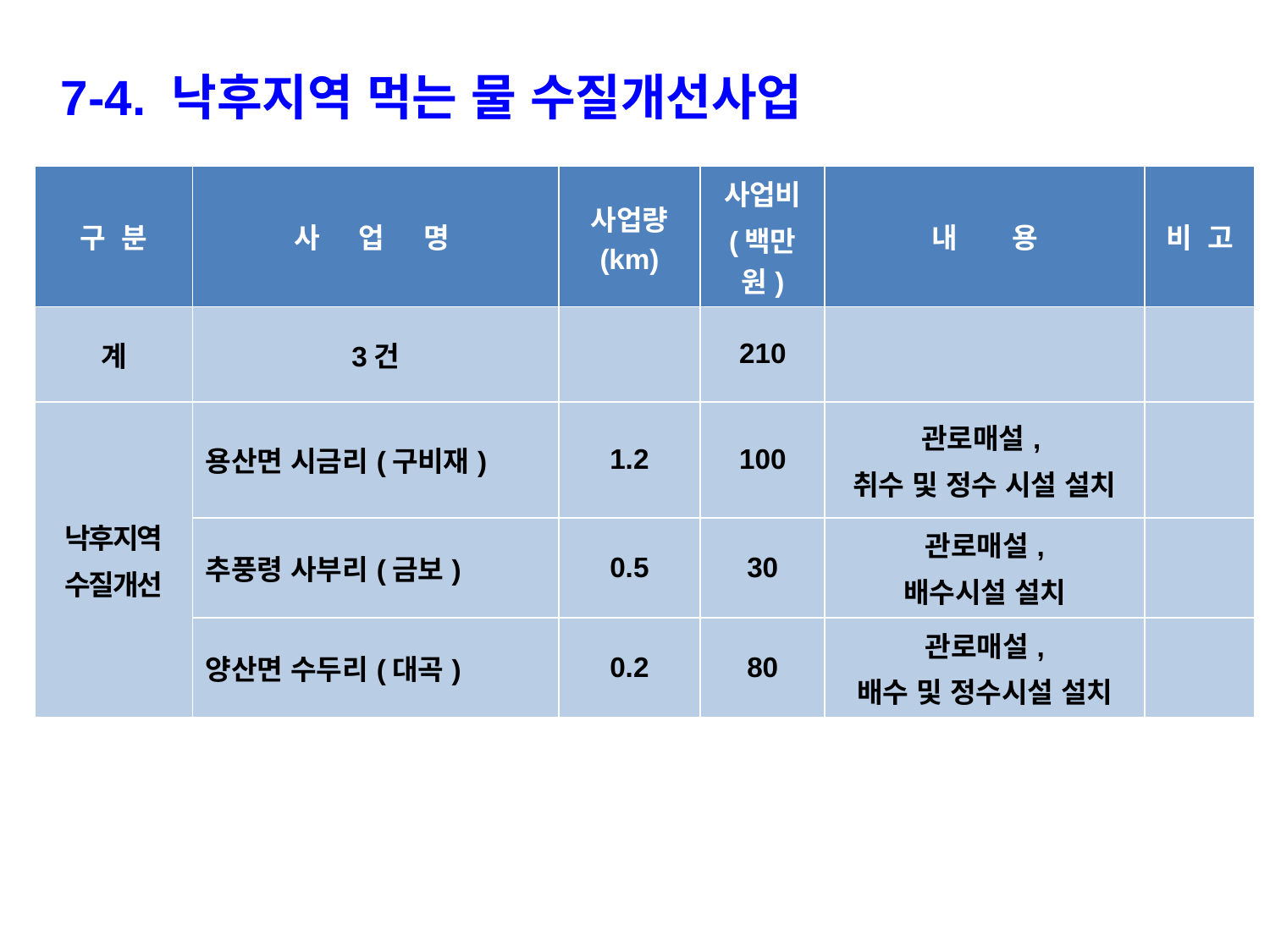

7-4. 낙후지역 먹는 물 수질개선사업
| 구 분 | 사 업 명 | 사업량 (km) | 사업비 (백만원) | 내 용 | 비 고 |
| --- | --- | --- | --- | --- | --- |
| 계 | 3건 |  | 210 |  |  |
| 낙후지역 수질개선 | 용산면 시금리(구비재) | 1.2 | 100 | 관로매설, 취수 및 정수 시설 설치 |  |
|  | 추풍령 사부리(금보) | 0.5 | 30 | 관로매설, 배수시설 설치 |  |
|  | 양산면 수두리(대곡) | 0.2 | 80 | 관로매설, 배수 및 정수시설 설치 |  |